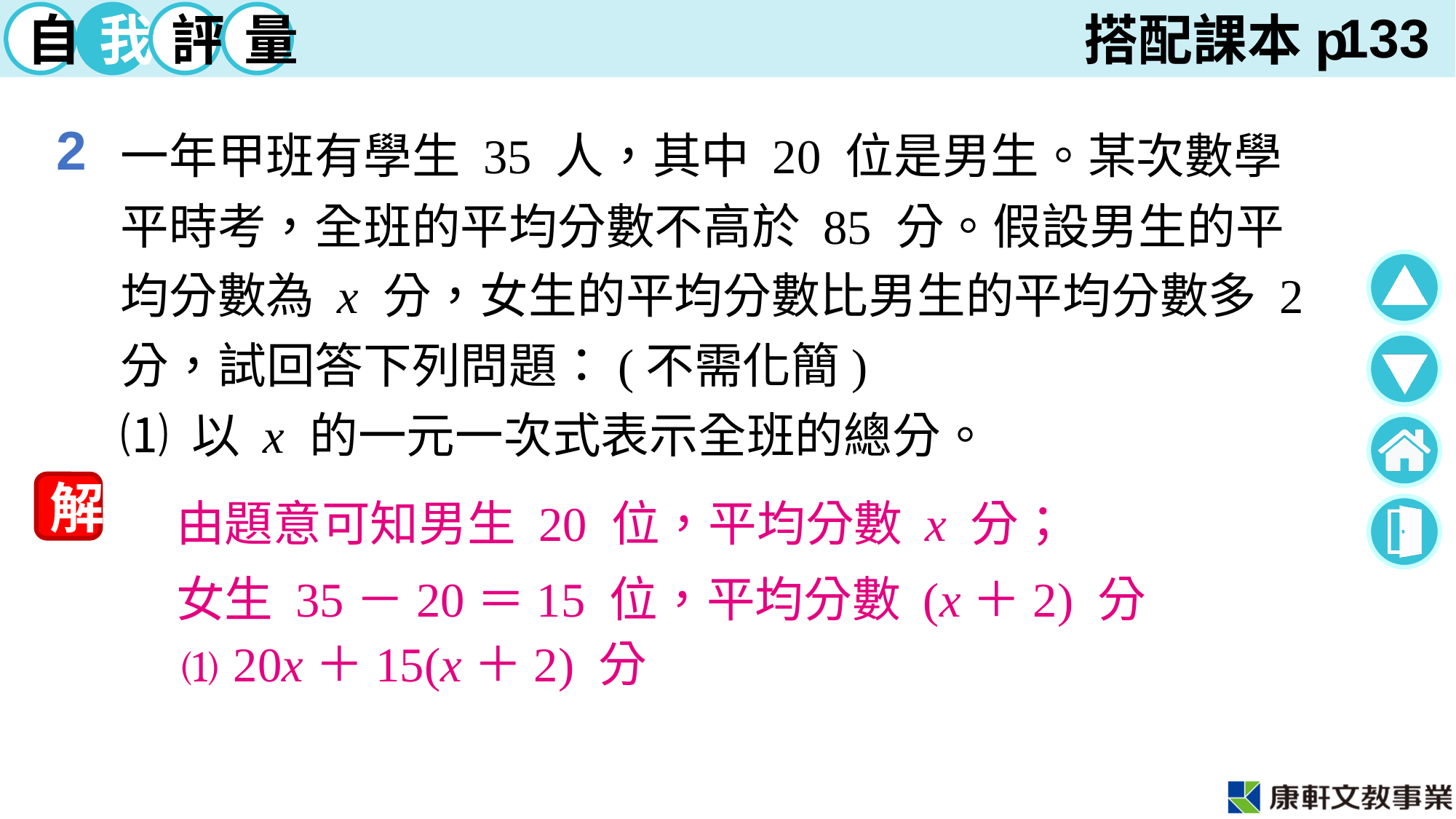

133
一年甲班有學生 35 人，其中 20 位是男生。某次數學平時考，全班的平均分數不高於 85 分。假設男生的平均分數為 x 分，女生的平均分數比男生的平均分數多 2 分，試回答下列問題：(不需化簡)
⑴ 以 x 的一元一次式表示全班的總分。
2
解
由題意可知男生 20 位，平均分數 x 分；
女生 35－20＝15 位，平均分數 (x＋2) 分
⑴ 20x＋15(x＋2) 分